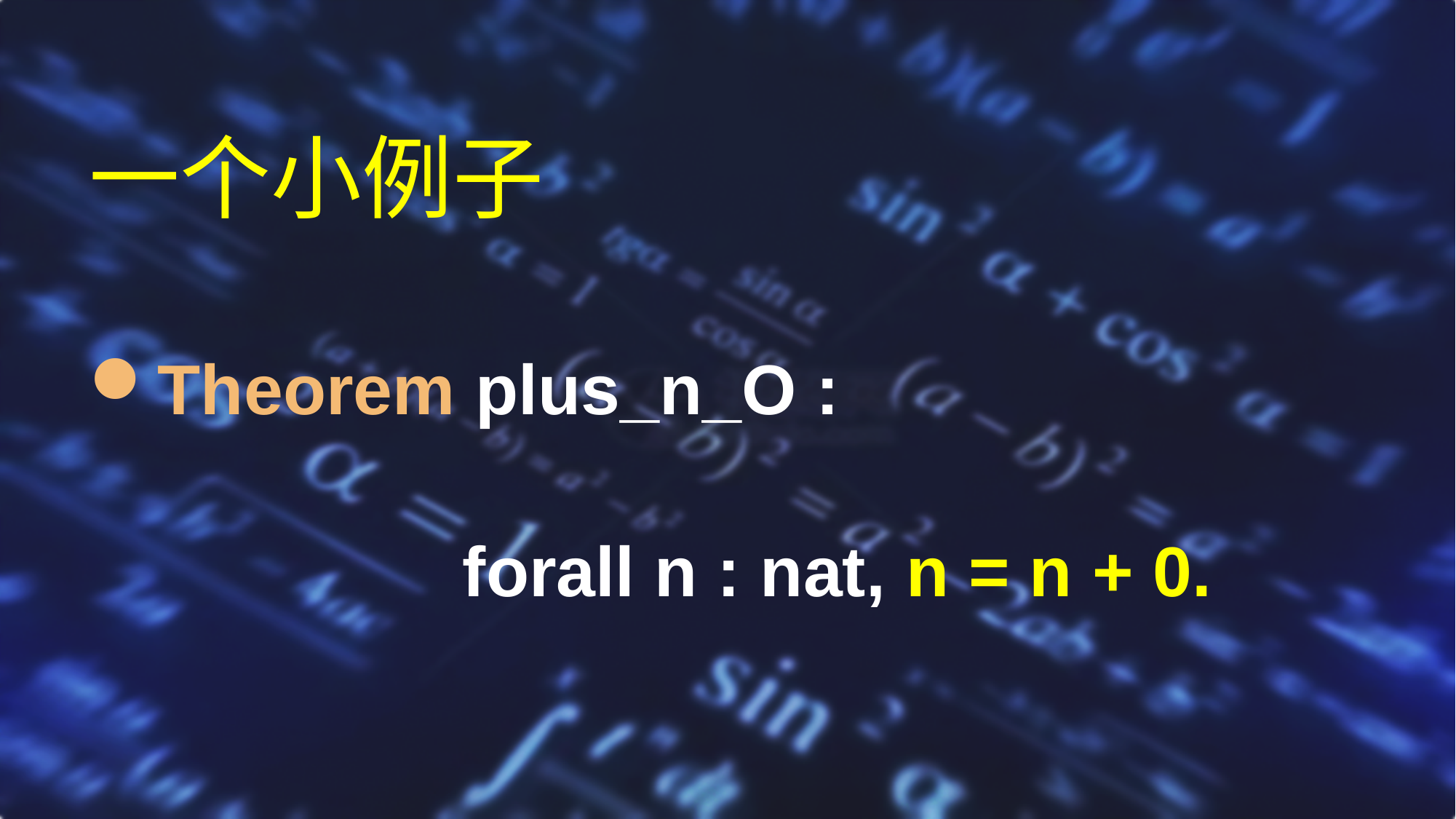

# 一个小例子
Theorem plus_n_O :

                   forall n : nat, n = n + 0.